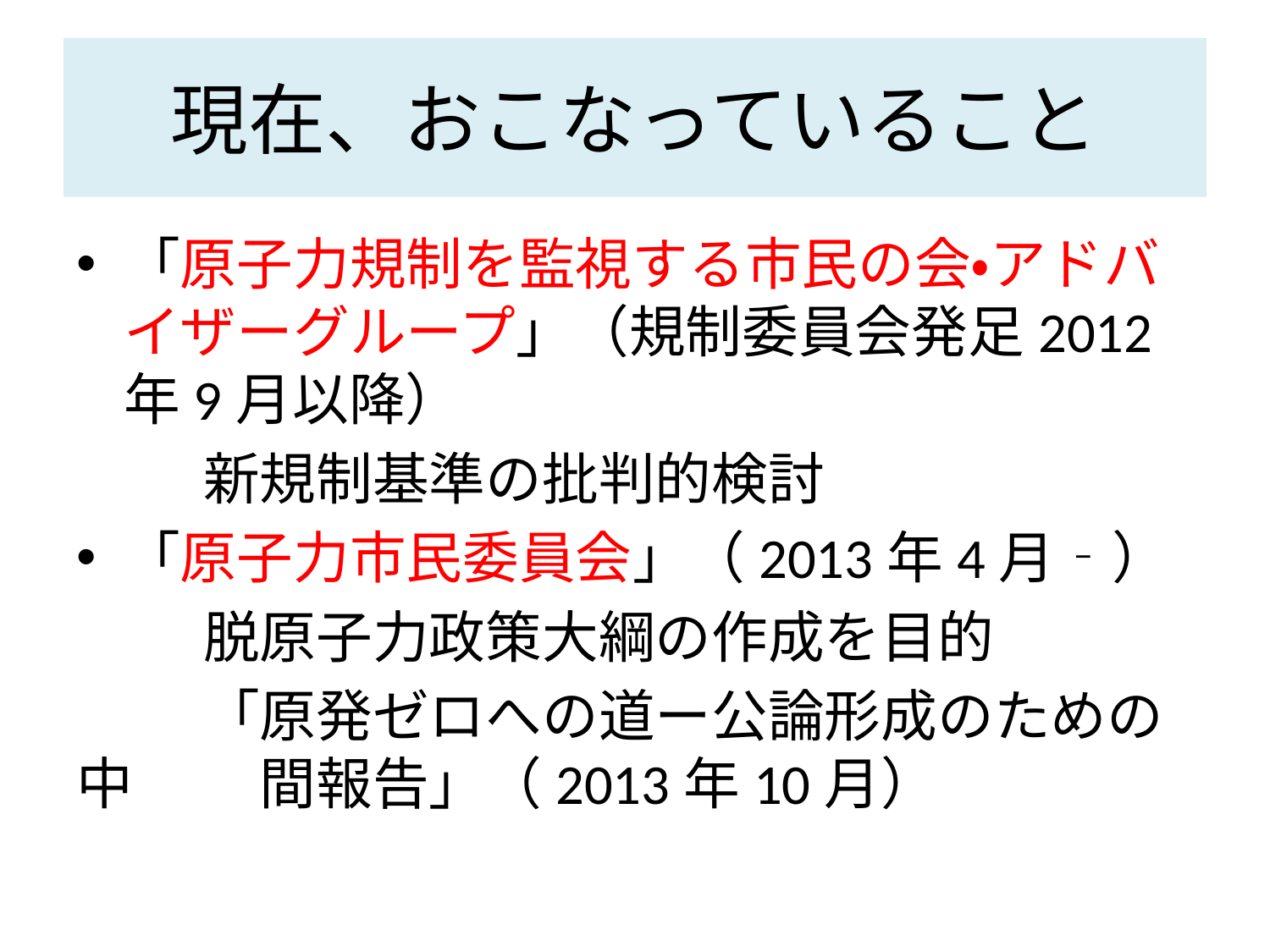

# 現在、おこなっていること
「原子力規制を監視する市民の会・アドバイザーグループ」（規制委員会発足2012年9月以降）
	新規制基準の批判的検討
「原子力市民委員会」（2013年4月‐）
	脱原子力政策大綱の作成を目的
	「原発ゼロへの道ー公論形成のための中	　間報告」（2013年10月）